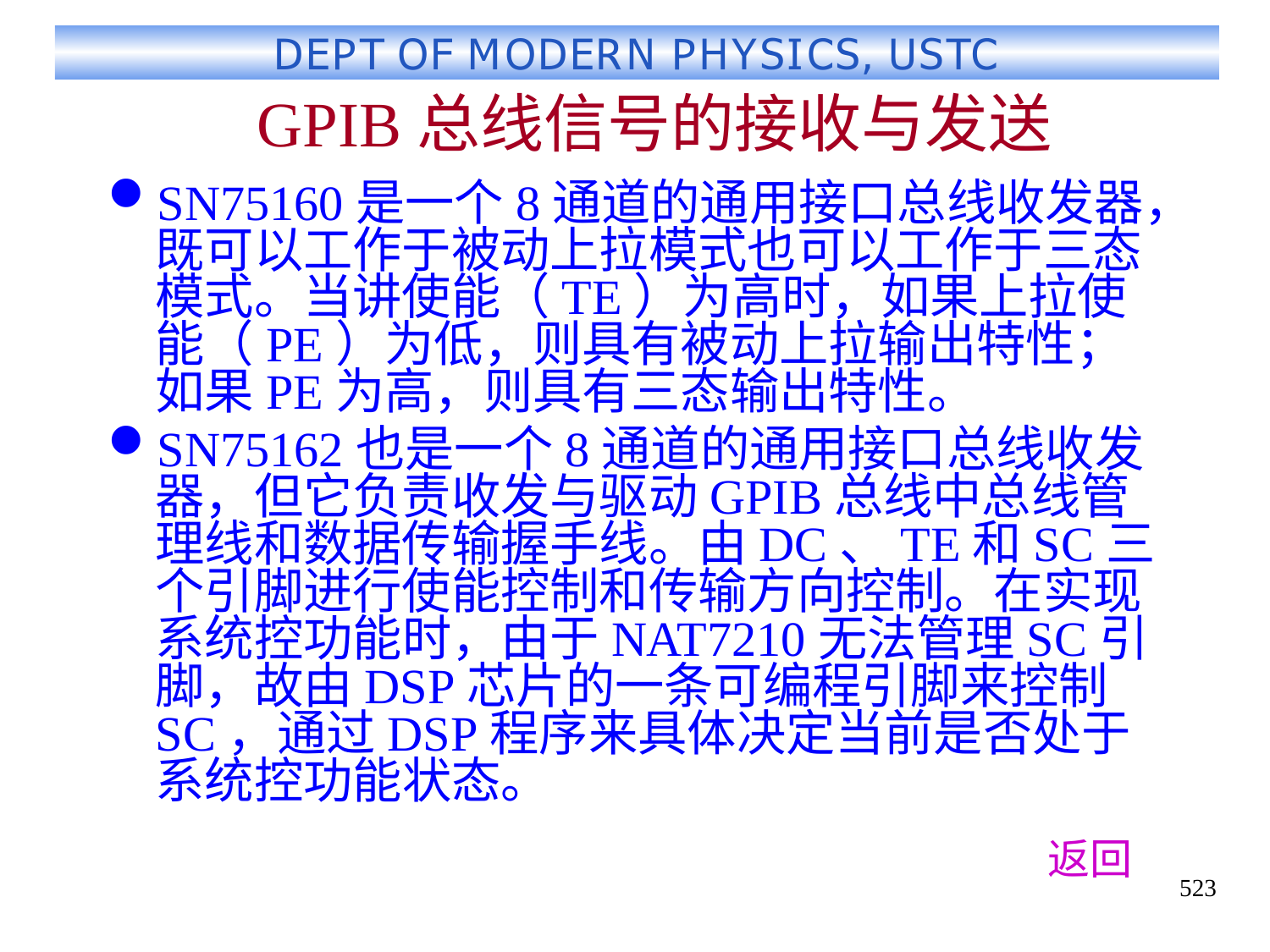

# GPIB总线信号的接收与发送
SN75160是一个8通道的通用接口总线收发器，既可以工作于被动上拉模式也可以工作于三态模式。当讲使能（TE）为高时，如果上拉使能（PE）为低，则具有被动上拉输出特性；如果PE为高，则具有三态输出特性。
SN75162也是一个8通道的通用接口总线收发器，但它负责收发与驱动GPIB总线中总线管理线和数据传输握手线。由DC、TE和SC三个引脚进行使能控制和传输方向控制。在实现系统控功能时，由于NAT7210无法管理SC引脚，故由DSP芯片的一条可编程引脚来控制SC，通过DSP程序来具体决定当前是否处于系统控功能状态。
返回
523